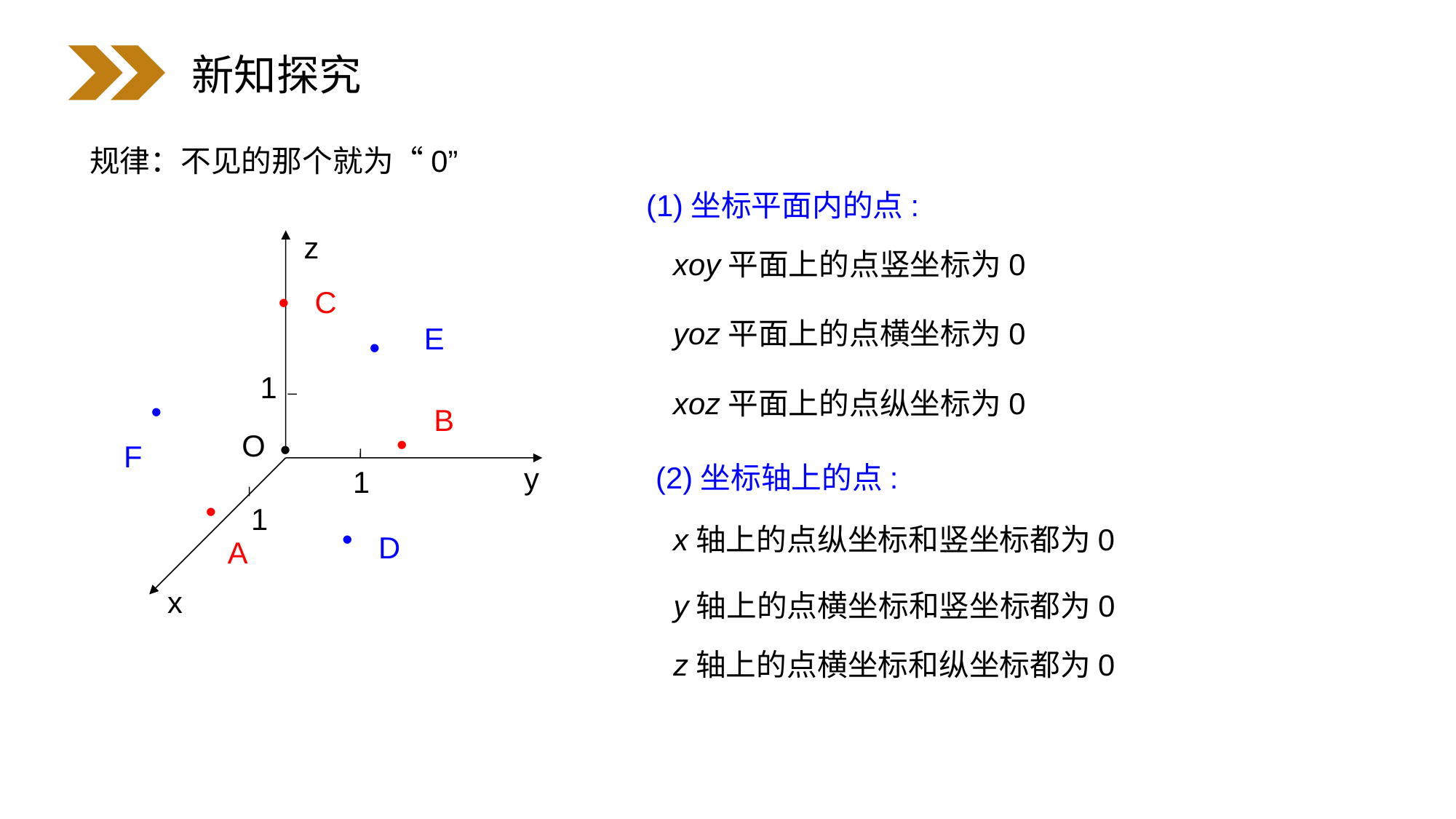

新知探究
规律：不见的那个就为“0”
(1)坐标平面内的点:
z

•
C
E
•
1
•

B
•
O
•
F

y

1
•

1
•
D
A
x
xoy平面上的点竖坐标为0
yoz平面上的点横坐标为0
xoz平面上的点纵坐标为0
(2)坐标轴上的点:
x轴上的点纵坐标和竖坐标都为0
y轴上的点横坐标和竖坐标都为0
z轴上的点横坐标和纵坐标都为0